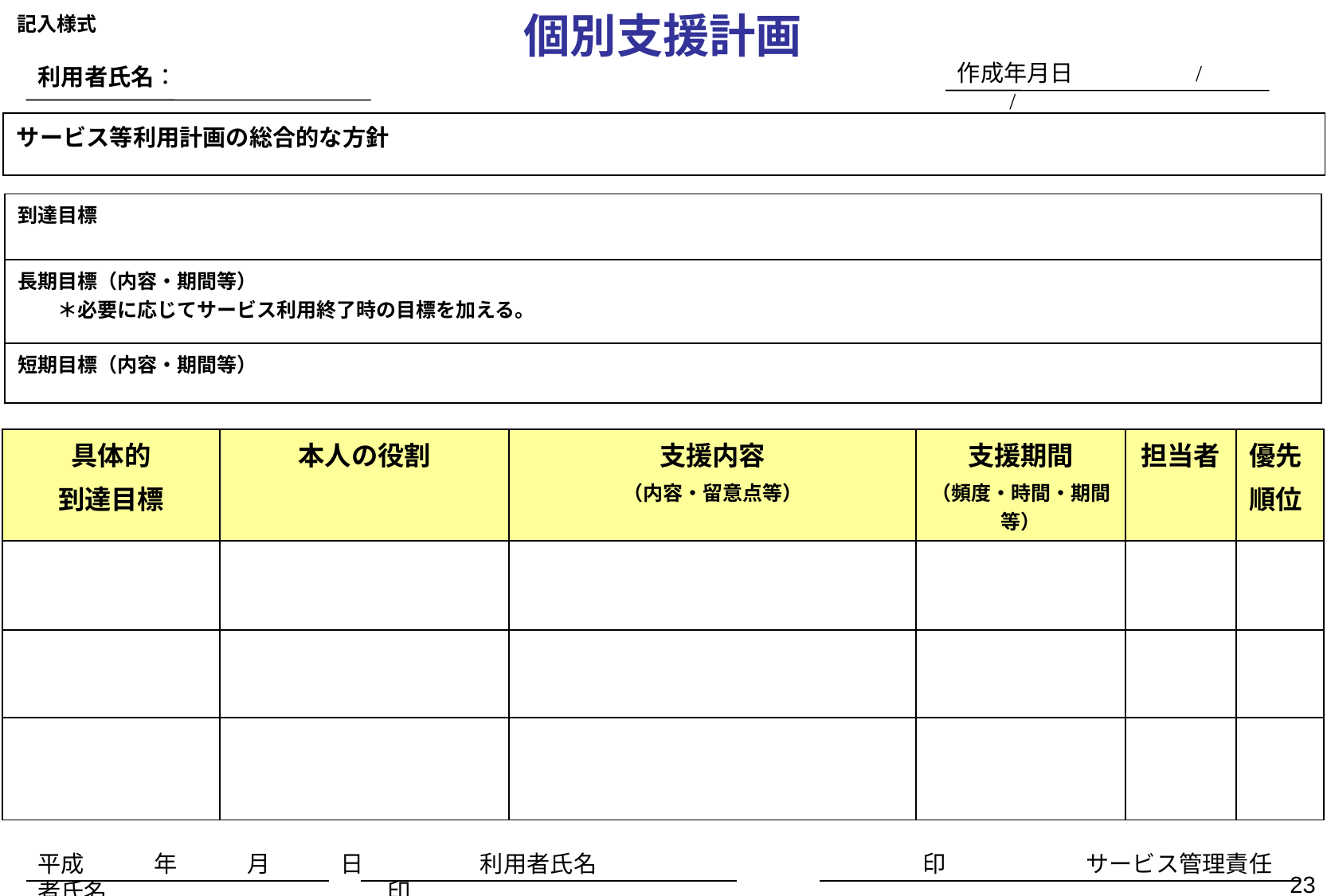

記入様式
# 個別支援計画
利用者氏名：
作成年月日　　　　　/　　　　/

| サービス等利用計画の総合的な方針 |
| --- |
| 到達目標 |
| --- |
| 長期目標（内容・期間等）　　　　　　　　　　　　　　　　　　　　　　　　　　　　　　　　　　　　　　　　　　　　　　　　　　　　　　＊必要に応じてサービス利用終了時の目標を加える。 |
| 短期目標（内容・期間等） |
具体的な到達目標及び支援計画等
| 具体的 到達目標 | 本人の役割 | 支援内容 （内容・留意点等） | 支援期間 （頻度・時間・期間等） | 担当者 | 優先 順位 |
| --- | --- | --- | --- | --- | --- |
|  |  |  |  |  |  |
|  |  |  |  |  |  |
|  |  |  |  |  |  |
平成　　　年　　　月　　　日　　　　　利用者氏名　　　　　　　　　　　　　　印　　　　　　サービス管理責任者氏名　　　　　　　　　　　　印
23
|  |
| --- |
|  |
| --- |
|  |
| --- |